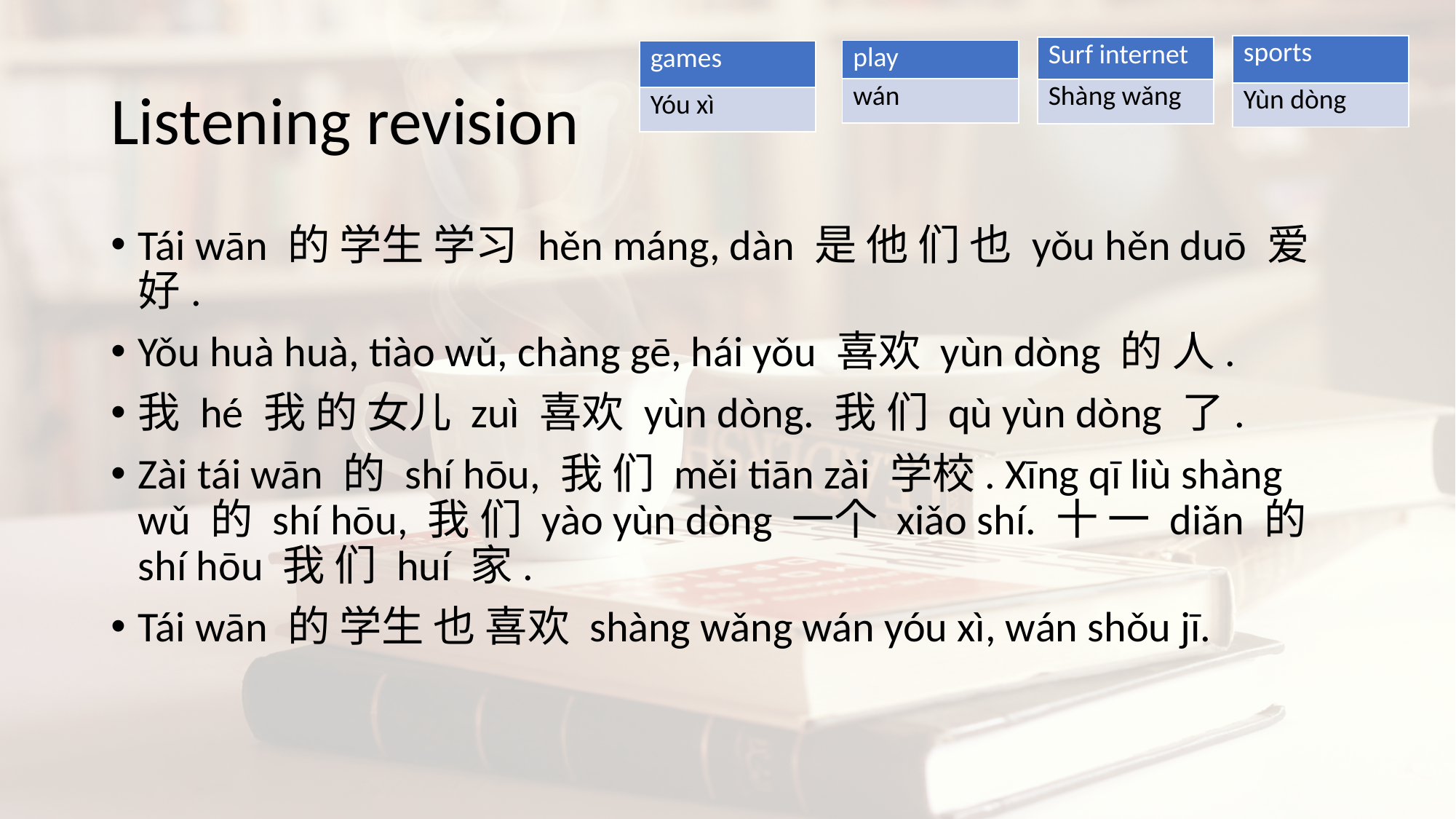

| sports |
| --- |
| Yùn dòng |
| Surf internet |
| --- |
| Shàng wǎng |
| play |
| --- |
| wán |
| games |
| --- |
| Yóu xì |
# Listening revision
Tái wān 的 学生 学习 hěn máng, dàn 是 他 们 也 yǒu hěn duō 爱好.
Yǒu huà huà, tiào wǔ, chàng gē, hái yǒu 喜欢 yùn dòng 的 人.
我 hé 我 的 女儿 zuì 喜欢 yùn dòng. 我 们 qù yùn dòng 了.
Zài tái wān 的 shí hōu, 我 们 měi tiān zài 学校. Xīng qī liù shàng wǔ 的 shí hōu, 我 们 yào yùn dòng 一个 xiǎo shí. 十 一 diǎn 的 shí hōu 我 们 huí 家.
Tái wān 的 学生 也 喜欢 shàng wǎng wán yóu xì, wán shǒu jī.